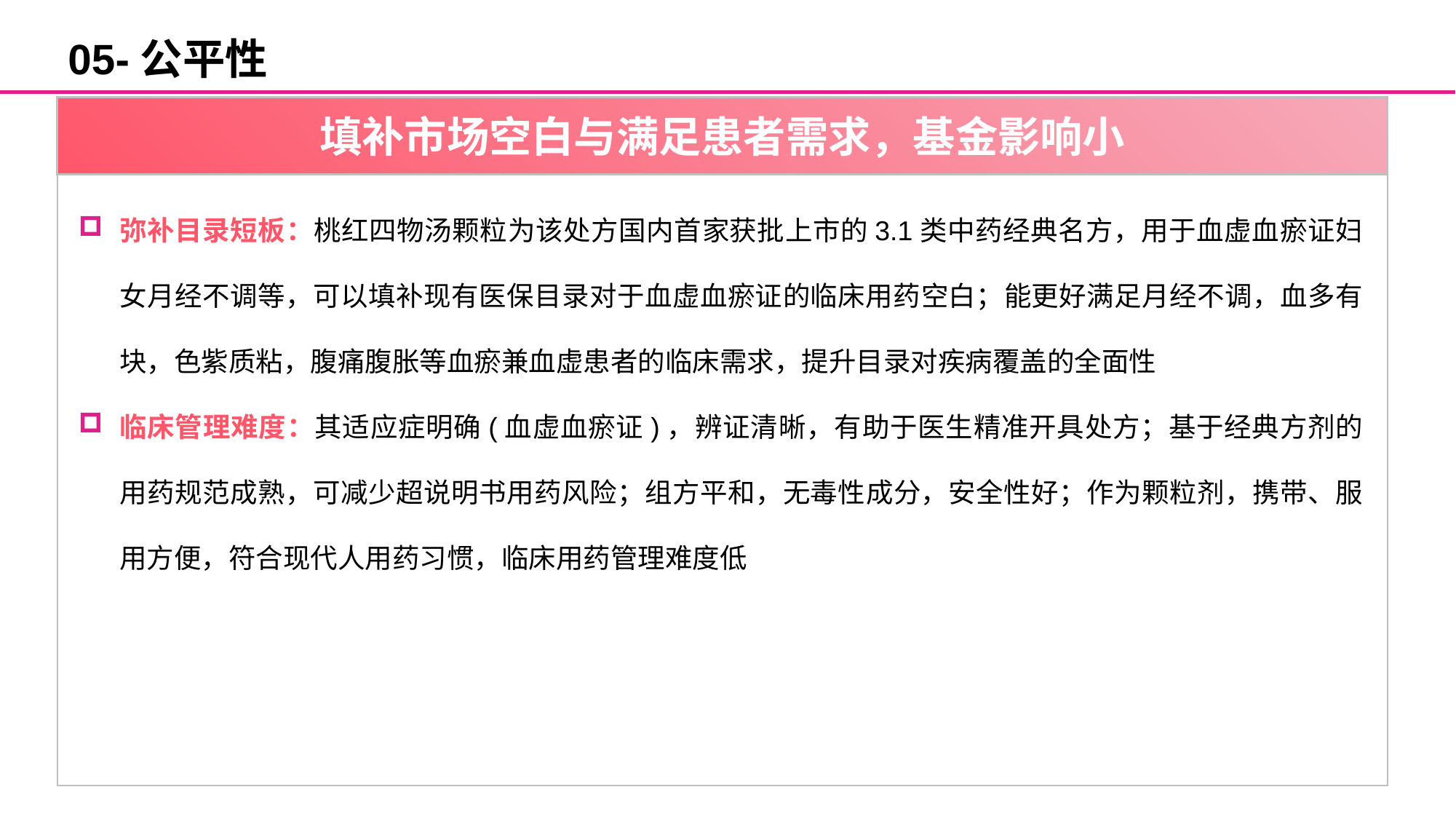

05-公平性
填补市场空白与满足患者需求，基金影响小

弥补目录短板：桃红四物汤颗粒为该处方国内首家获批上市的3.1类中药经典名方，用于血虚血瘀证妇女月经不调等，可以填补现有医保目录对于血虚血瘀证的临床用药空白；能更好满足月经不调，血多有块，色紫质粘，腹痛腹胀等血瘀兼血虚患者的临床需求，提升目录对疾病覆盖的全面性
临床管理难度：其适应症明确(血虚血瘀证)，辨证清晰，有助于医生精准开具处方；基于经典方剂的用药规范成熟，可减少超说明书用药风险；组方平和，无毒性成分，安全性好；作为颗粒剂，携带、服用方便，符合现代人用药习惯，临床用药管理难度低